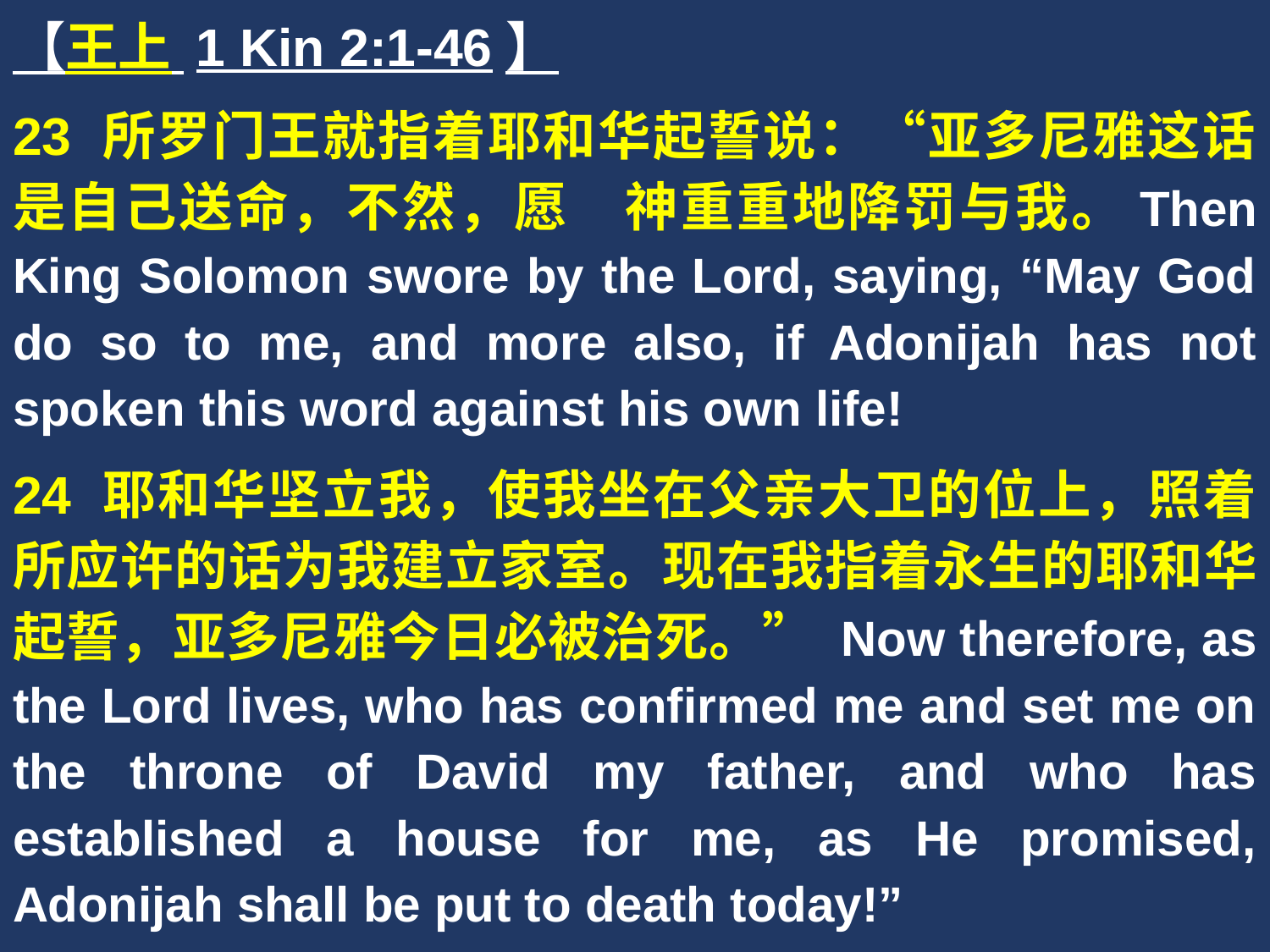

【王上 1 Kin 2:1-46】
23 所罗门王就指着耶和华起誓说：“亚多尼雅这话是自己送命，不然，愿　神重重地降罚与我。Then King Solomon swore by the Lord, saying, “May God do so to me, and more also, if Adonijah has not spoken this word against his own life!
24 耶和华坚立我，使我坐在父亲大卫的位上，照着所应许的话为我建立家室。现在我指着永生的耶和华起誓，亚多尼雅今日必被治死。” Now therefore, as the Lord lives, who has confirmed me and set me on the throne of David my father, and who has established a house for me, as He promised, Adonijah shall be put to death today!”